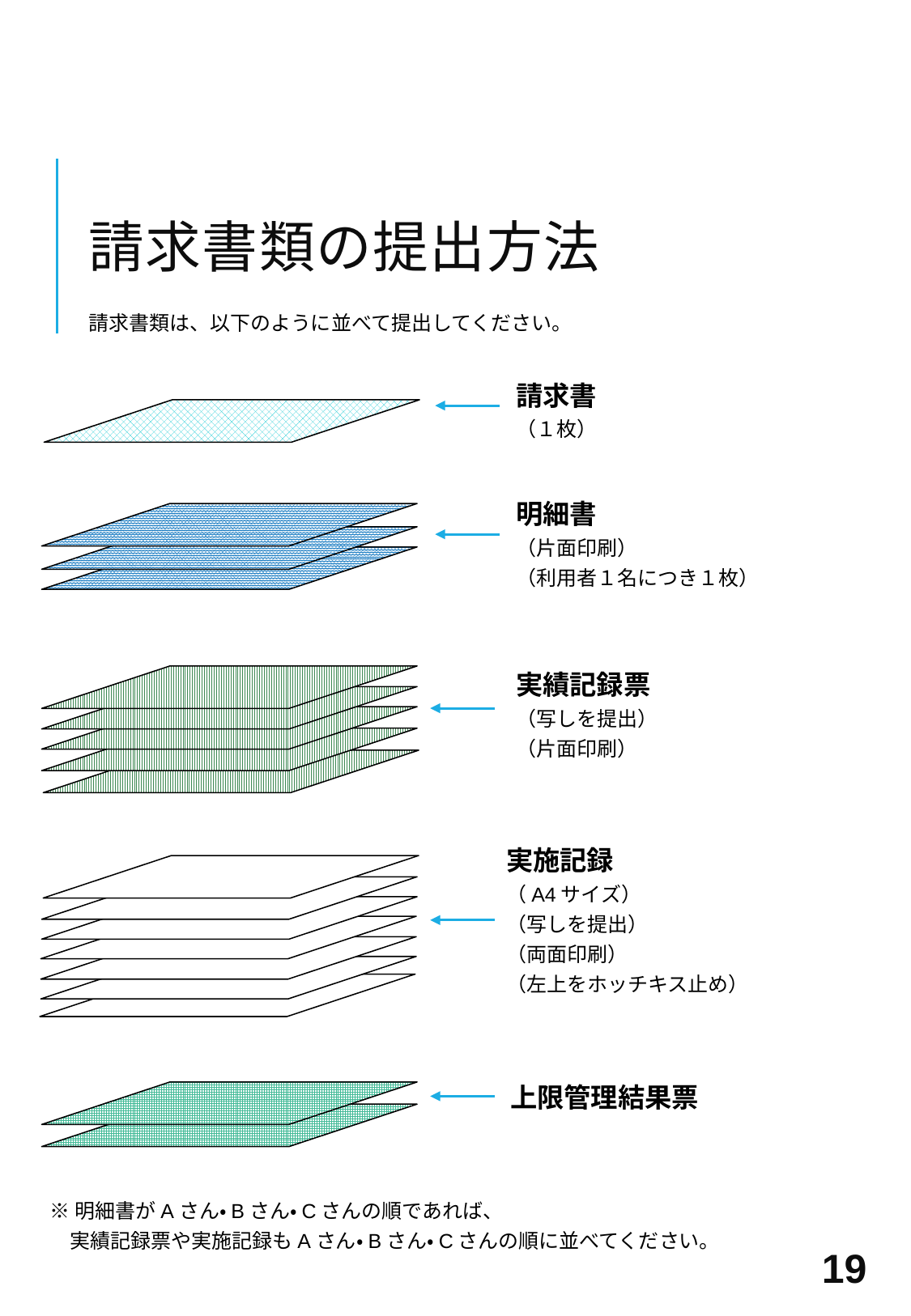

# 請求書類の提出方法
請求書類は、以下のように並べて提出してください。
請求書
（１枚）

明細書
（片面印刷）
（利用者１名につき１枚）

実績記録票
（写しを提出）
（片面印刷）

実施記録
（A4サイズ）
（写しを提出）
（両面印刷）
（左上をホッチキス止め）

上限管理結果票

※明細書がAさん・Bさん・Cさんの順であれば、
　実績記録票や実施記録もAさん・Bさん・Cさんの順に並べてください。
19